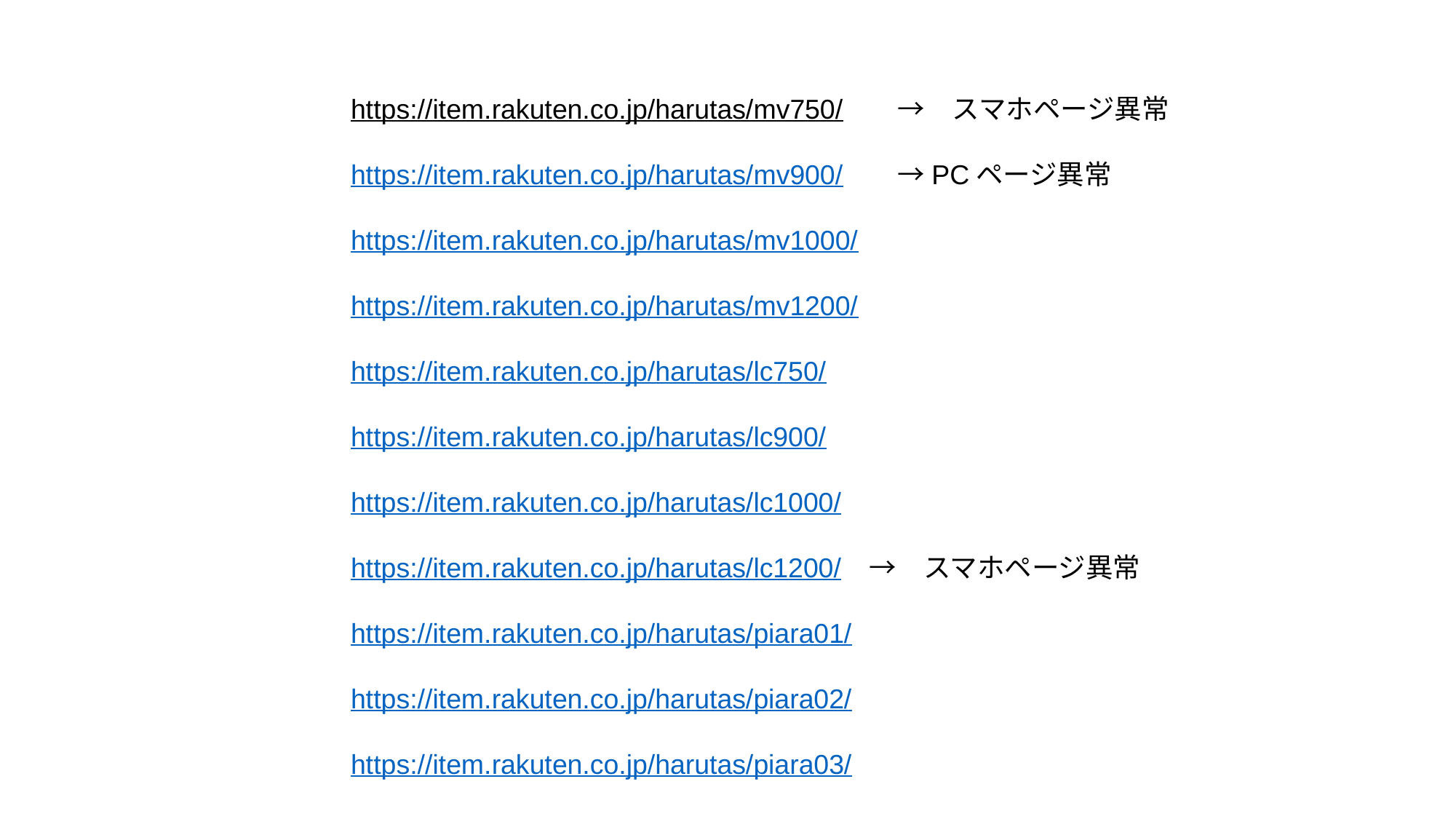

https://item.rakuten.co.jp/harutas/mv750/　　→　スマホページ異常

https://item.rakuten.co.jp/harutas/mv900/　　→PCページ異常

https://item.rakuten.co.jp/harutas/mv1000/

https://item.rakuten.co.jp/harutas/mv1200/

https://item.rakuten.co.jp/harutas/lc750/

https://item.rakuten.co.jp/harutas/lc900/

https://item.rakuten.co.jp/harutas/lc1000/

https://item.rakuten.co.jp/harutas/lc1200/　→　スマホページ異常

https://item.rakuten.co.jp/harutas/piara01/

https://item.rakuten.co.jp/harutas/piara02/

https://item.rakuten.co.jp/harutas/piara03/